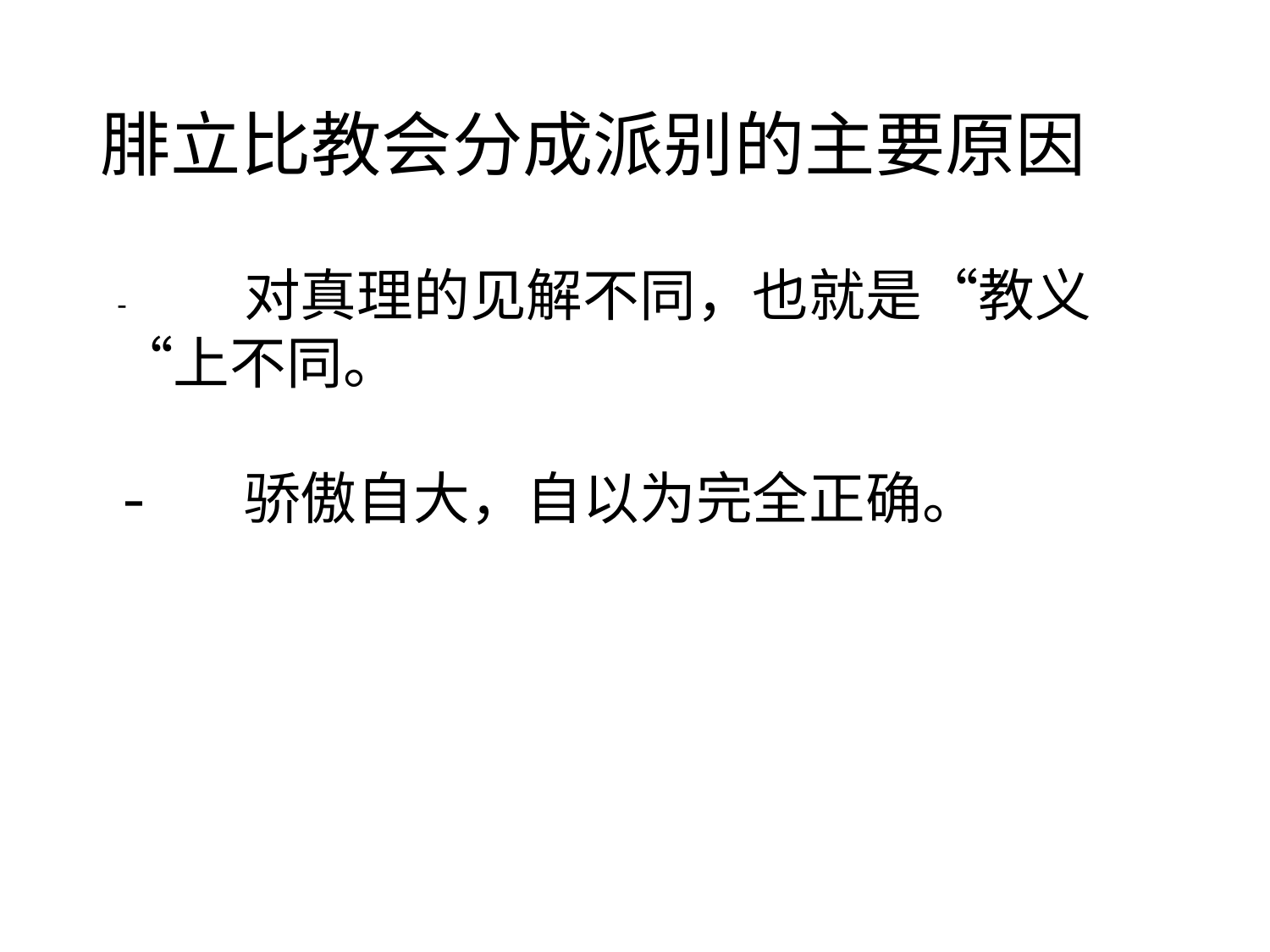

# 腓立比教会分成派别的主要原因
-	对真理的见解不同，也就是“教义“上不同。

-	骄傲自大，自以为完全正确。